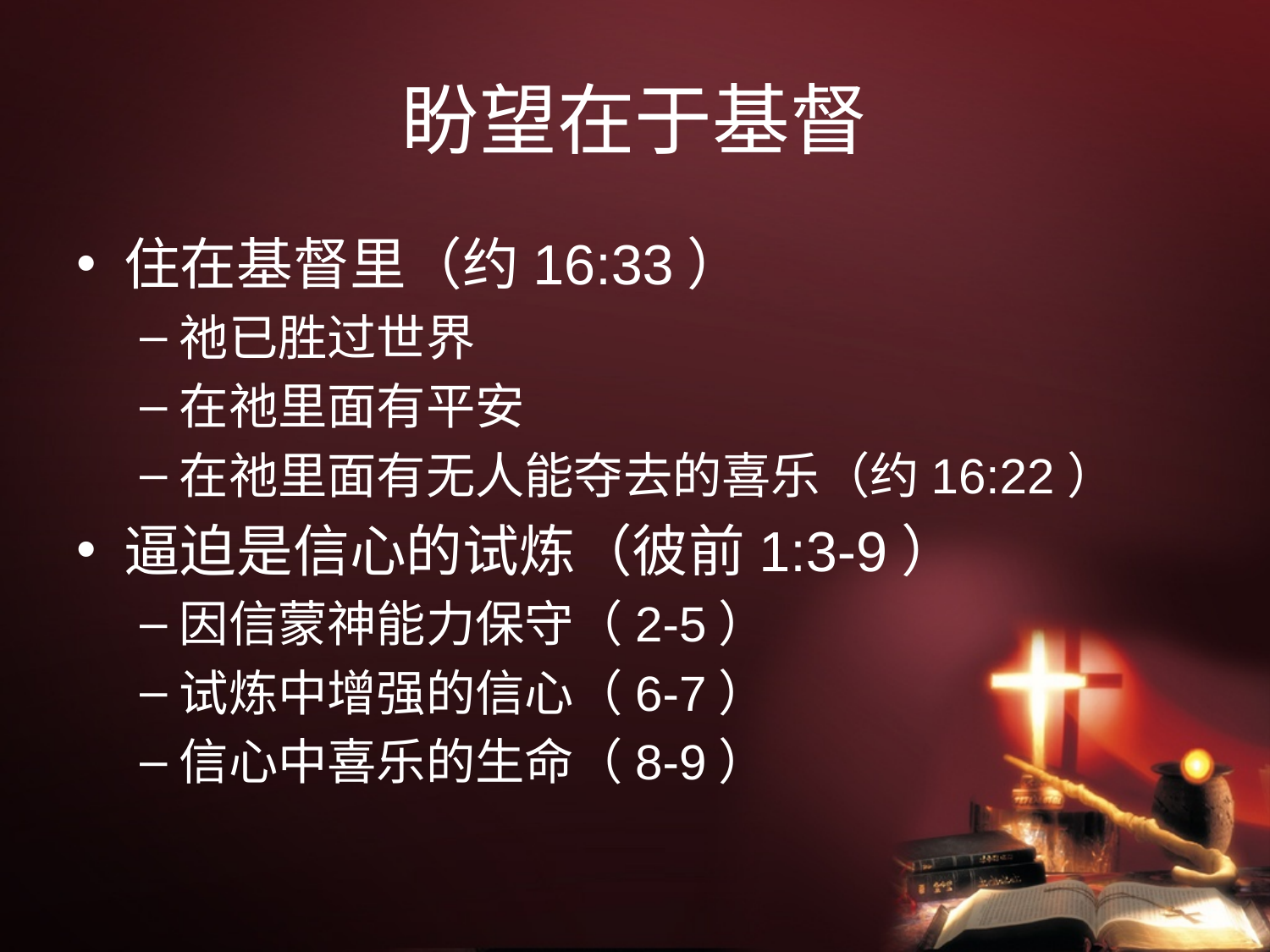

# 盼望在于基督
住在基督里（约16:33）
祂已胜过世界
在祂里面有平安
在祂里面有无人能夺去的喜乐（约16:22）
逼迫是信心的试炼（彼前1:3-9）
因信蒙神能力保守（2-5）
试炼中增强的信心（6-7）
信心中喜乐的生命（8-9）